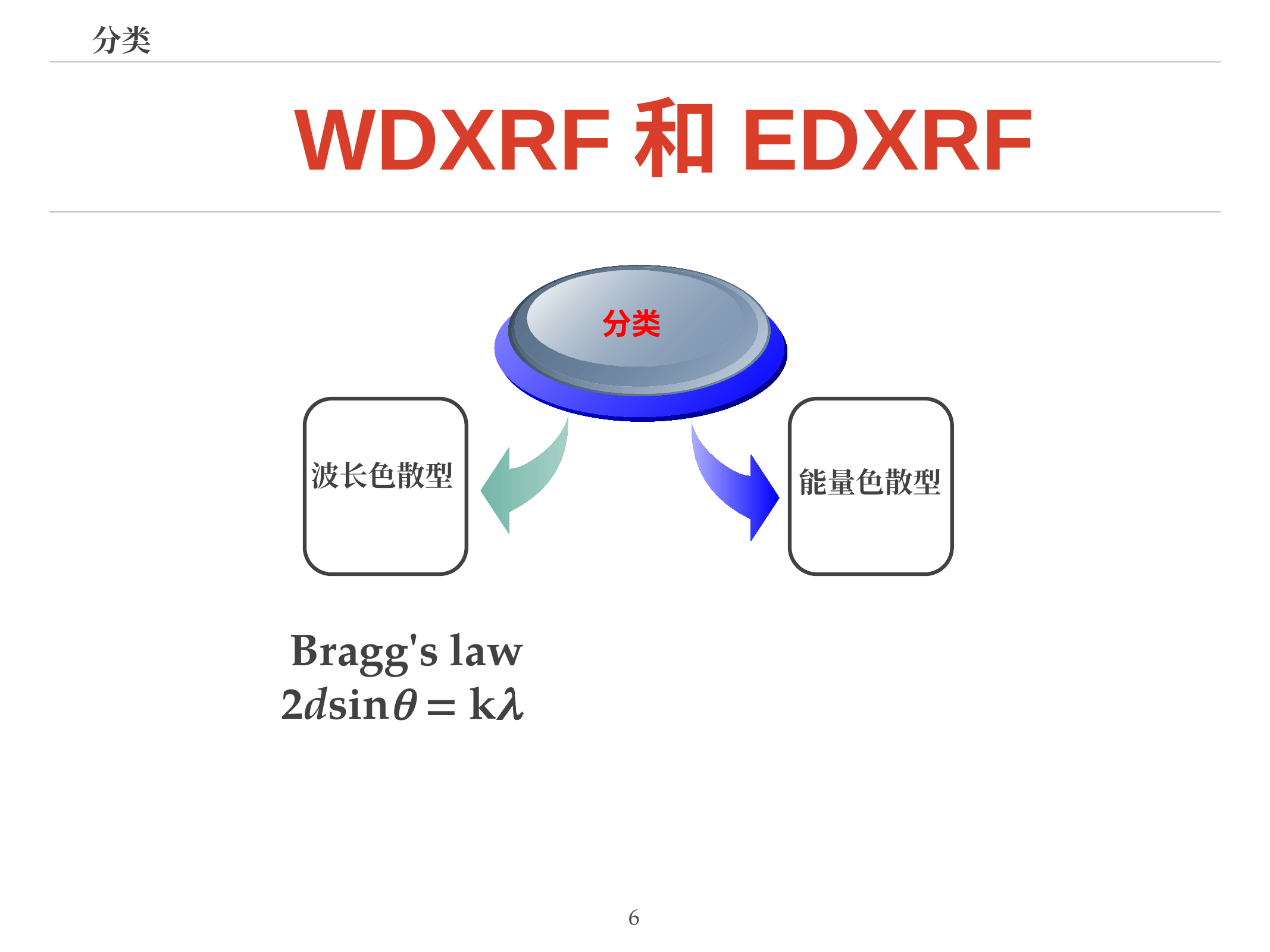

分类
# WDXRF和EDXRF

分类

波长色散型
能量色散型
Bragg's law
2dsinθ = kλ
6